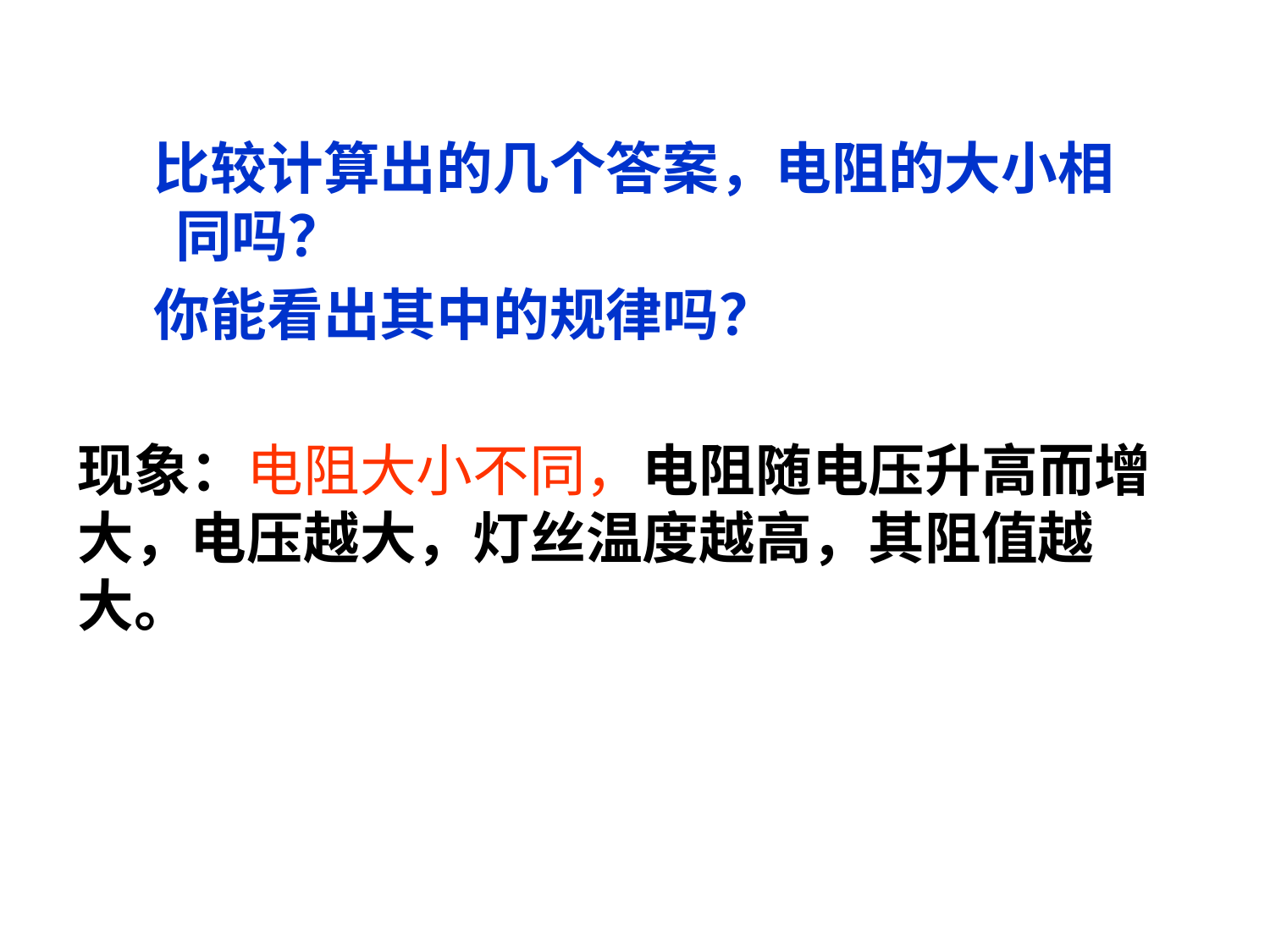

比较计算出的几个答案，电阻的大小相同吗？
 你能看出其中的规律吗？

现象：电阻大小不同，电阻随电压升高而增大，电压越大，灯丝温度越高，其阻值越大。